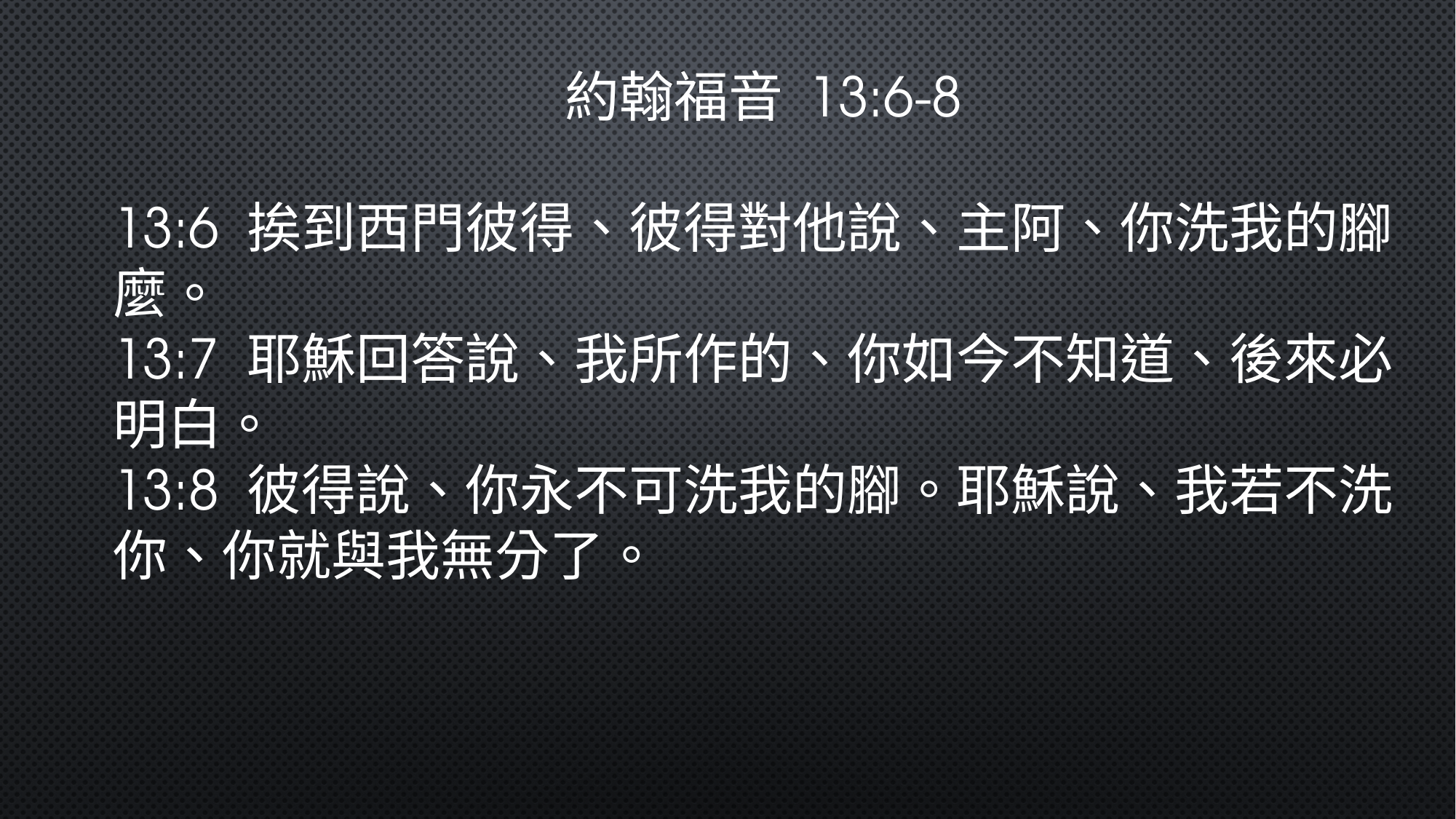

約翰福音 13:6-8

13:6 挨到西門彼得、彼得對他說、主阿、你洗我的腳麼。
13:7 耶穌回答說、我所作的、你如今不知道、後來必明白。
13:8 彼得說、你永不可洗我的腳。耶穌說、我若不洗你、你就與我無分了。